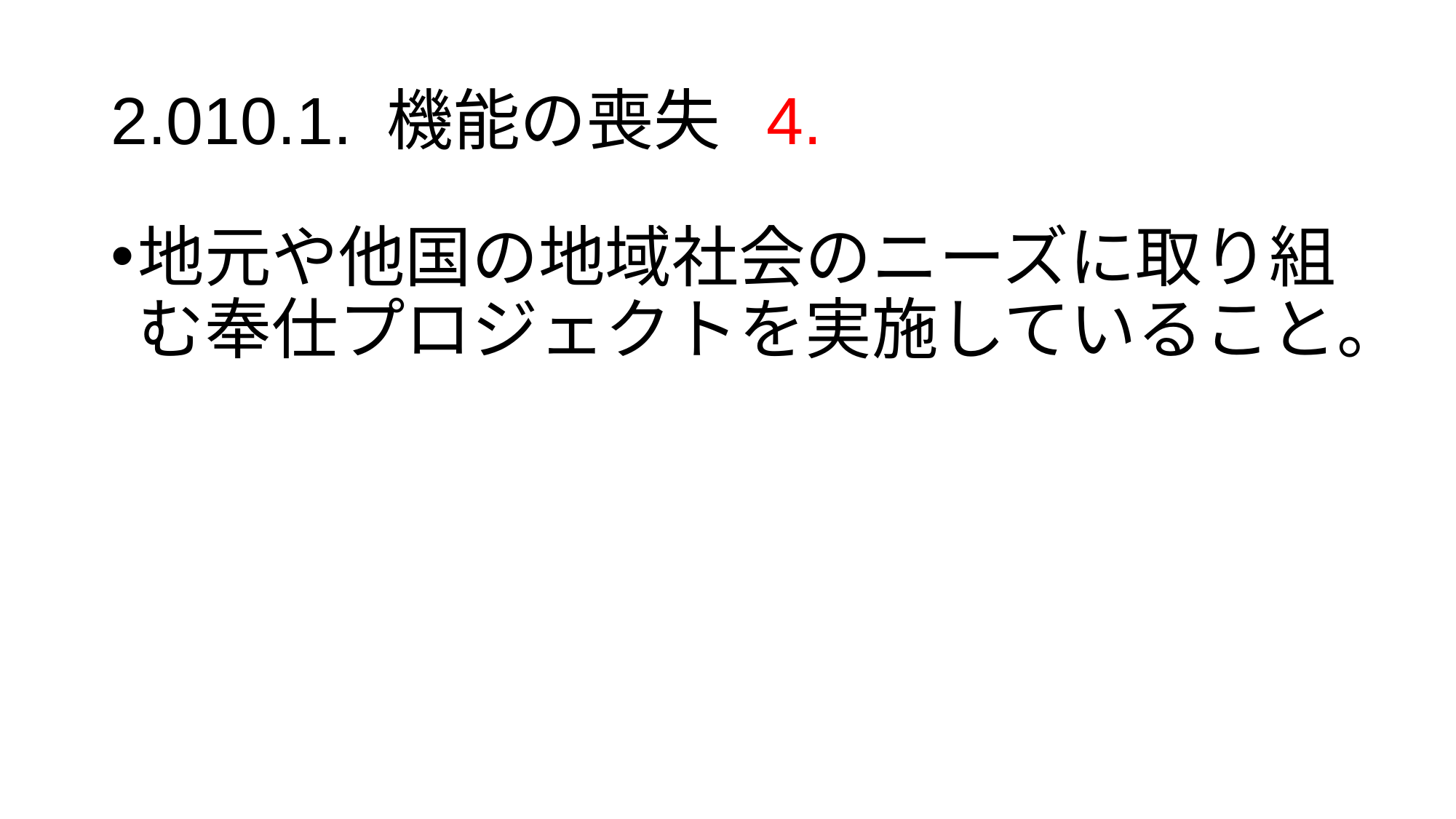

# 2.010.1. 機能の喪失  4.
地元や他国の地域社会のニーズに取り組む奉仕プロジェクトを実施していること。